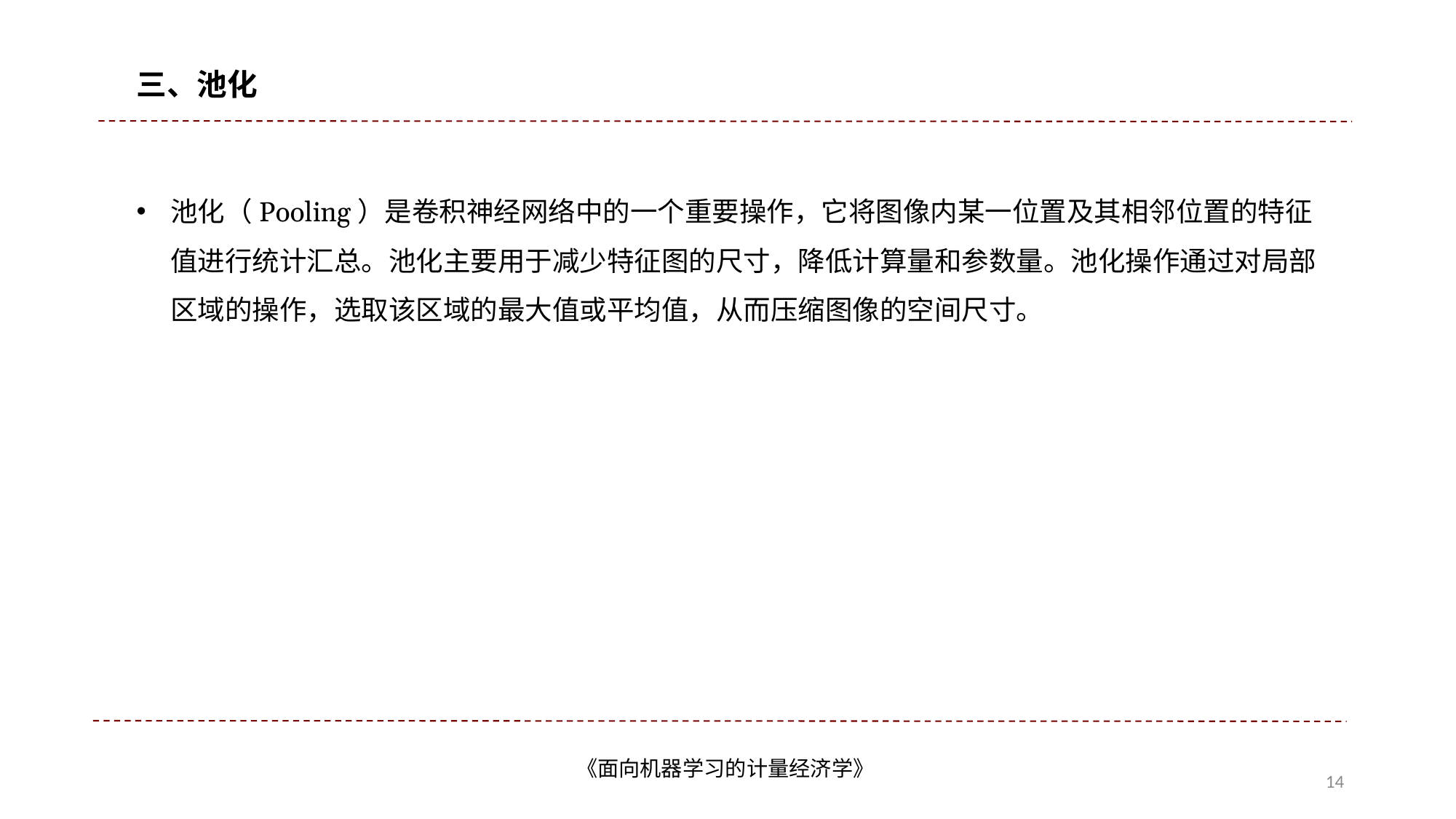

三、池化

池化（Pooling）是卷积神经网络中的一个重要操作，它将图像内某一位置及其相邻位置的特征值进行统计汇总。池化主要用于减少特征图的尺寸，降低计算量和参数量。池化操作通过对局部区域的操作，选取该区域的最大值或平均值，从而压缩图像的空间尺寸。
2025年7月
《面向机器学习的计量经济学》
14